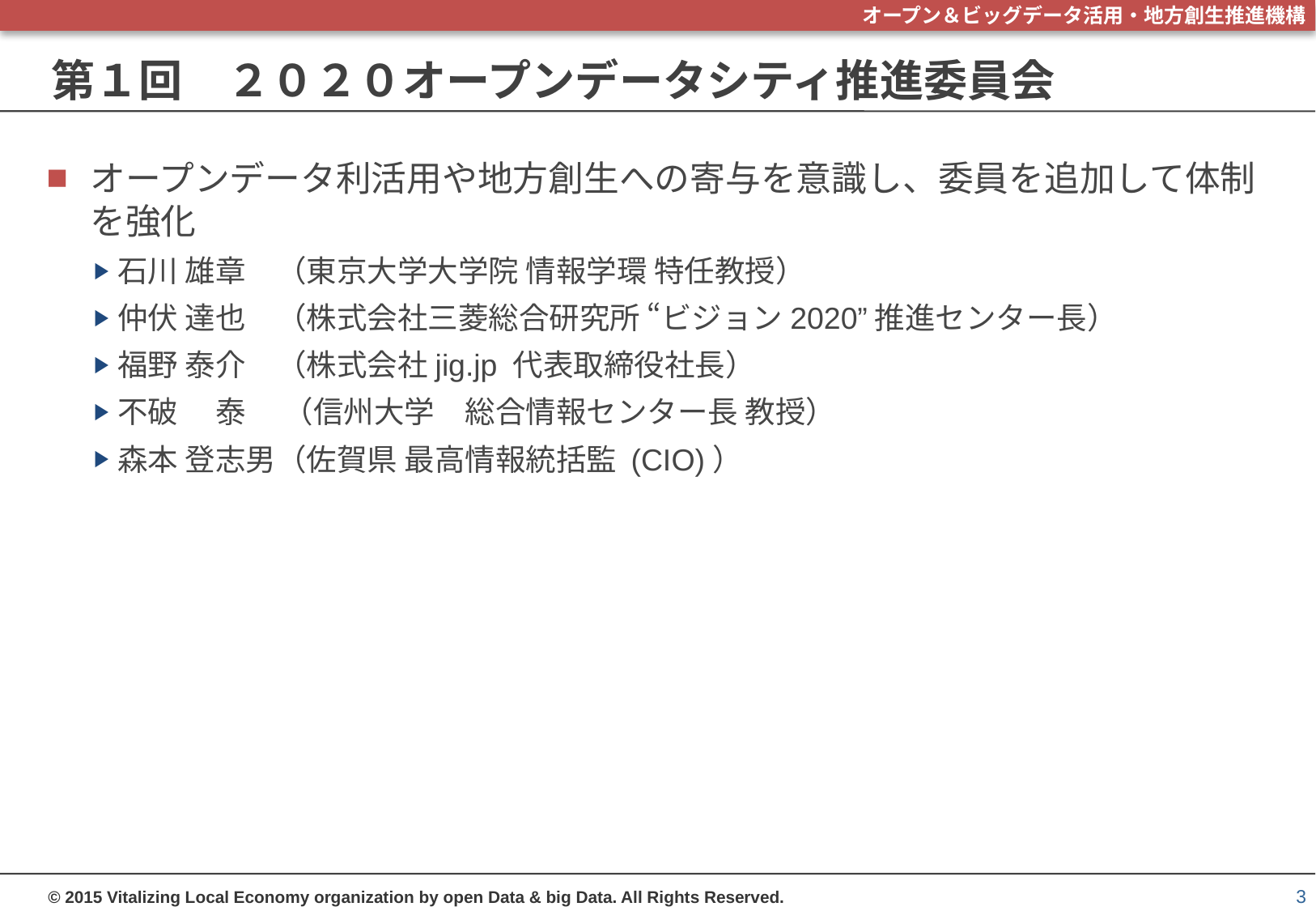

# 第１回　２０２０オープンデータシティ推進委員会
オープンデータ利活用や地方創生への寄与を意識し、委員を追加して体制を強化
石川 雄章　（東京大学大学院 情報学環 特任教授）
仲伏 達也　（株式会社三菱総合研究所 “ビジョン2020”推進センター長）
福野 泰介　（株式会社jig.jp 代表取締役社長）
不破　 泰　 （信州大学　総合情報センター長 教授）
森本 登志男（佐賀県 最高情報統括監 (CIO)）
3